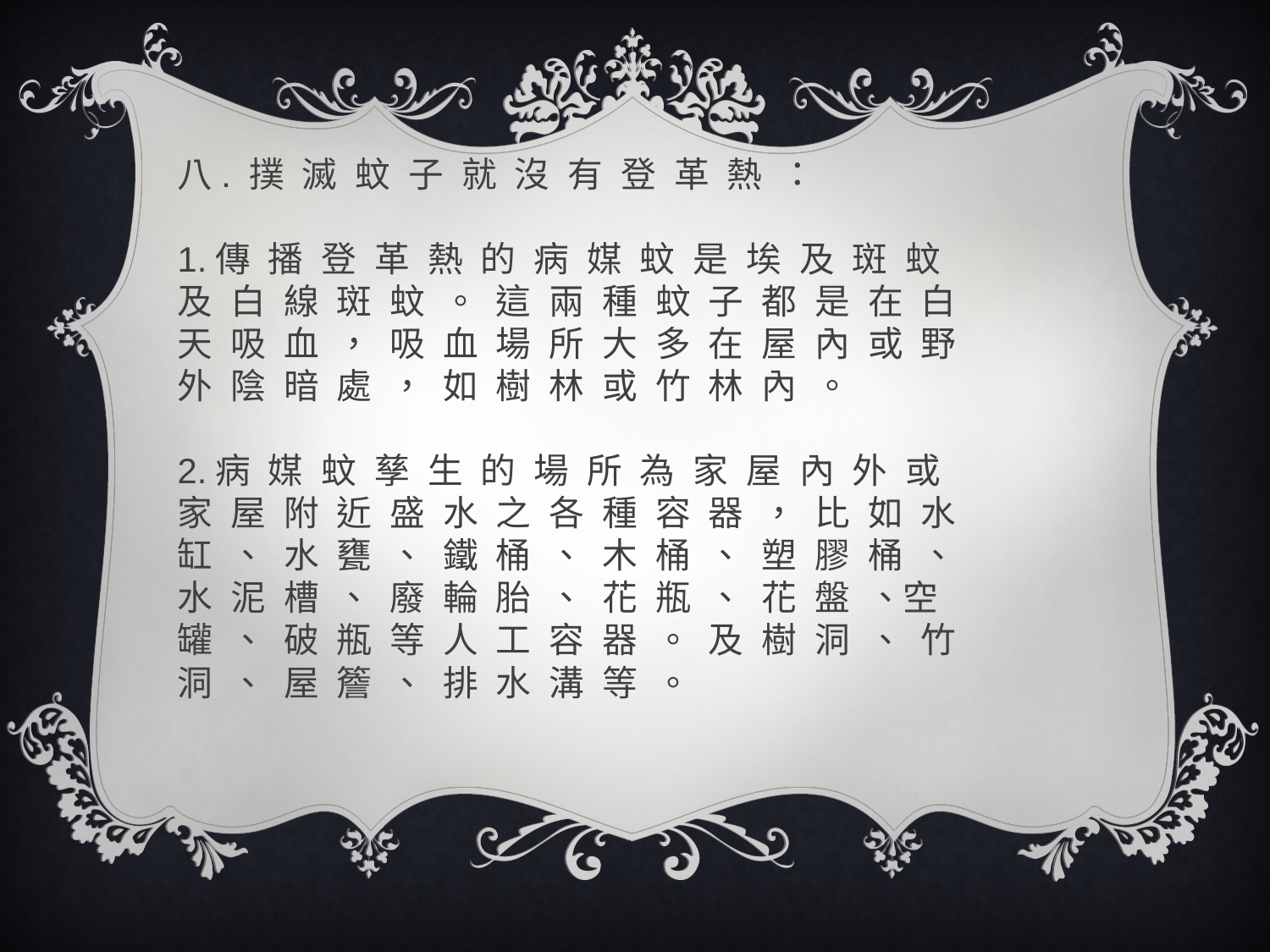

八. 撲 滅 蚊 子 就 沒 有 登 革 熱 ：

1.傳 播 登 革 熱 的 病 媒 蚊 是 埃 及 斑 蚊 及 白 線 斑 蚊 。 這 兩 種 蚊 子 都 是 在 白 天 吸 血 ， 吸 血 場 所 大 多 在 屋 內 或 野 外 陰 暗 處 ， 如 樹 林 或 竹 林 內 。

2.病 媒 蚊 孳 生 的 場 所 為 家 屋 內 外 或 家 屋 附 近 盛 水 之 各 種 容 器 ， 比 如 水 缸 、 水 甕 、 鐵 桶 、 木 桶 、 塑 膠 桶 、 水 泥 槽 、 廢 輪 胎 、 花 瓶 、 花 盤 、空 罐 、 破 瓶 等 人 工 容 器 。 及 樹 洞 、 竹 洞 、 屋 簷 、 排 水 溝 等 。